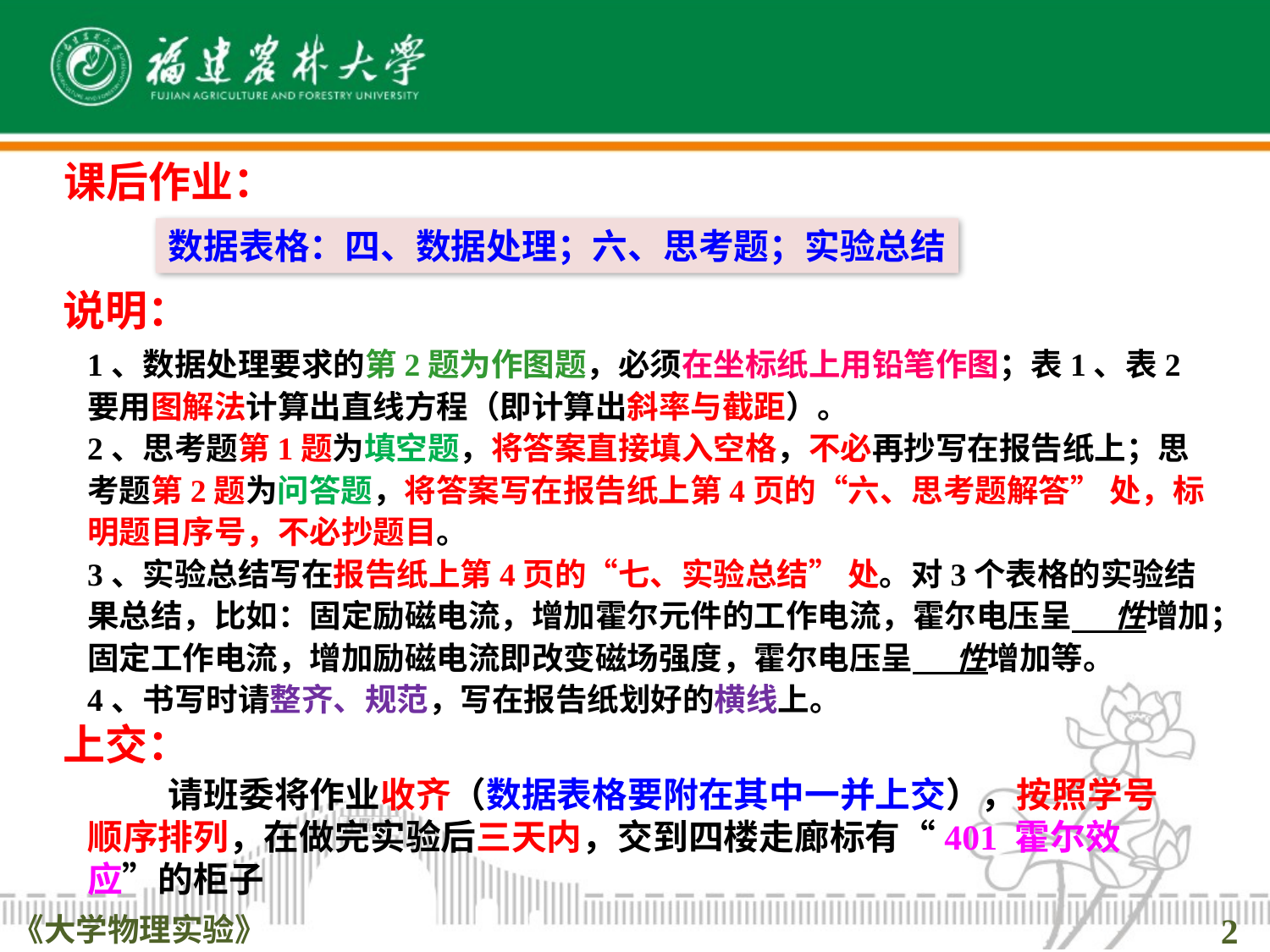

课后作业：
数据表格：四、数据处理；六、思考题；实验总结
说明：
1、数据处理要求的第2题为作图题，必须在坐标纸上用铅笔作图；表1、表2要用图解法计算出直线方程（即计算出斜率与截距）。
2、思考题第1题为填空题，将答案直接填入空格，不必再抄写在报告纸上；思考题第2题为问答题，将答案写在报告纸上第4页的“六、思考题解答” 处，标明题目序号，不必抄题目。
3、实验总结写在报告纸上第4页的“七、实验总结” 处。对3个表格的实验结果总结，比如：固定励磁电流，增加霍尔元件的工作电流，霍尔电压呈      性增加；固定工作电流，增加励磁电流即改变磁场强度，霍尔电压呈      性增加等。
4、书写时请整齐、规范，写在报告纸划好的横线上。
上交：
         请班委将作业收齐（数据表格要附在其中一并上交），按照学号顺序排列，在做完实验后三天内，交到四楼走廊标有“401 霍尔效应”的柜子